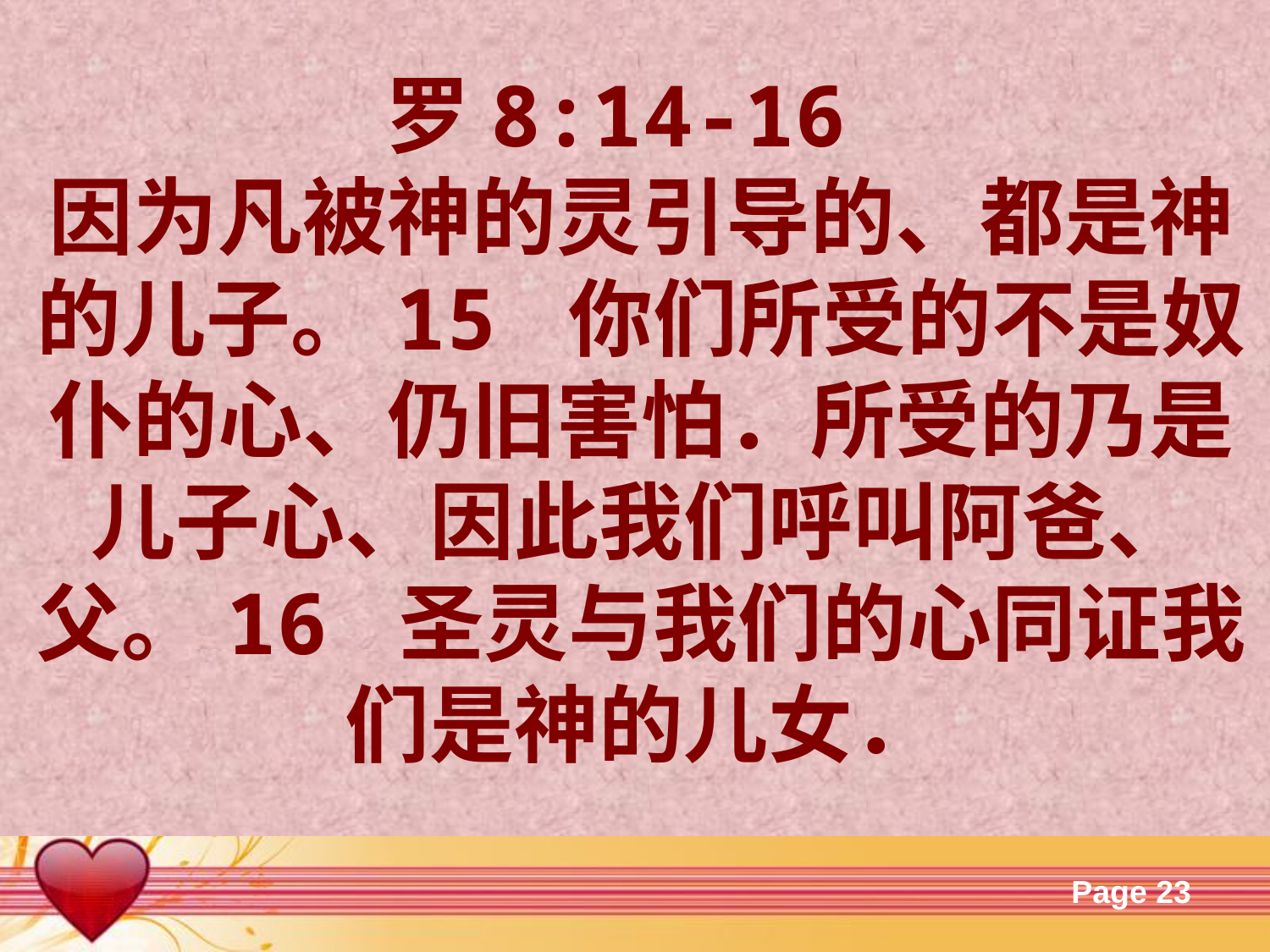

罗8:14-16
因为凡被神的灵引导的、都是神的儿子。15 你们所受的不是奴仆的心、仍旧害怕．所受的乃是儿子心、因此我们呼叫阿爸、父。16 圣灵与我们的心同证我们是神的儿女．